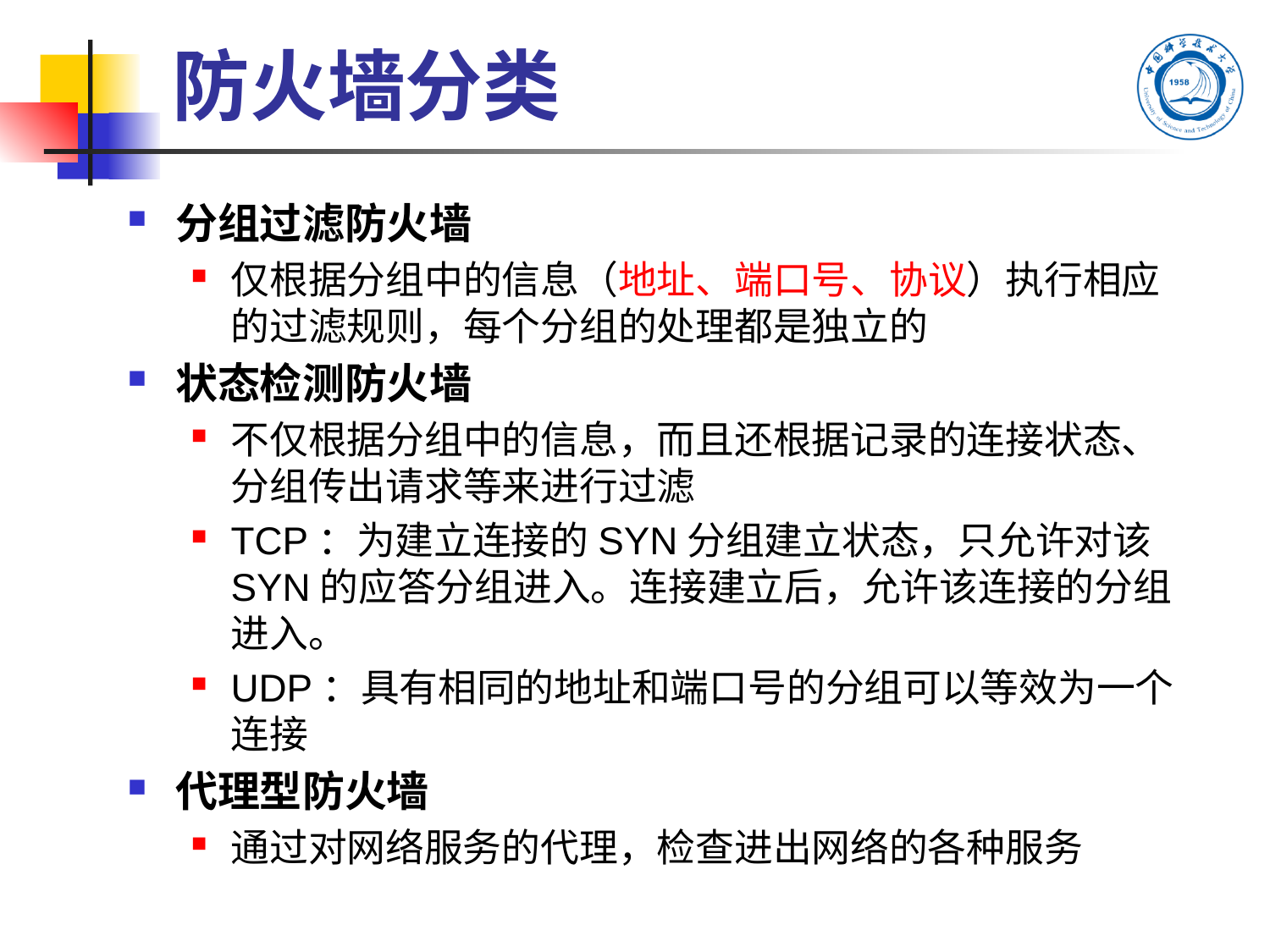

# 防火墙分类
分组过滤防火墙
仅根据分组中的信息（地址、端口号、协议）执行相应的过滤规则，每个分组的处理都是独立的
状态检测防火墙
不仅根据分组中的信息，而且还根据记录的连接状态、分组传出请求等来进行过滤
TCP：为建立连接的SYN分组建立状态，只允许对该SYN的应答分组进入。连接建立后，允许该连接的分组进入。
UDP：具有相同的地址和端口号的分组可以等效为一个连接
代理型防火墙
通过对网络服务的代理，检查进出网络的各种服务